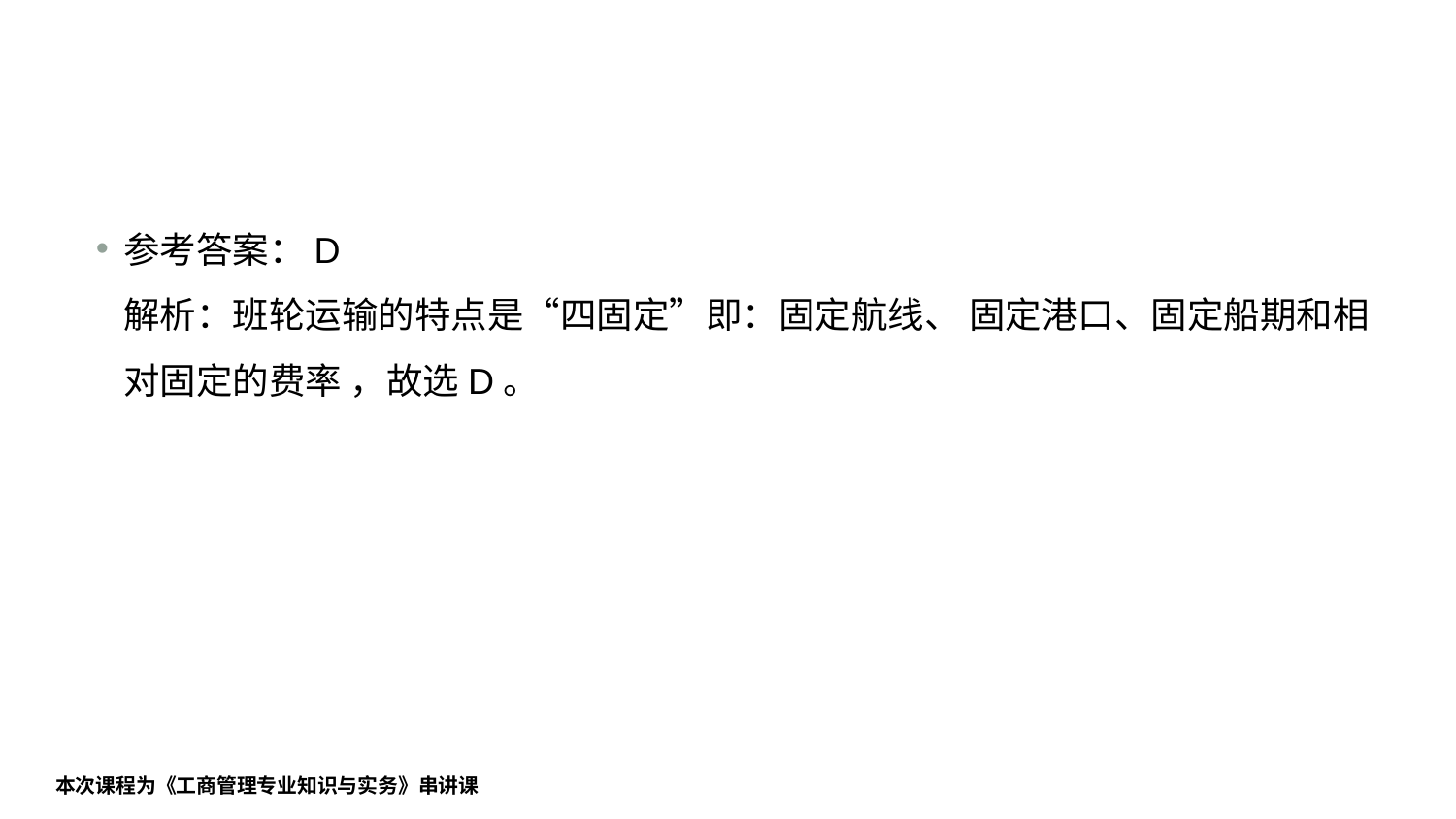

#

参考答案：D
解析：班轮运输的特点是“四固定”即：固定航线、 固定港口、固定船期和相对固定的费率 ，故选D。